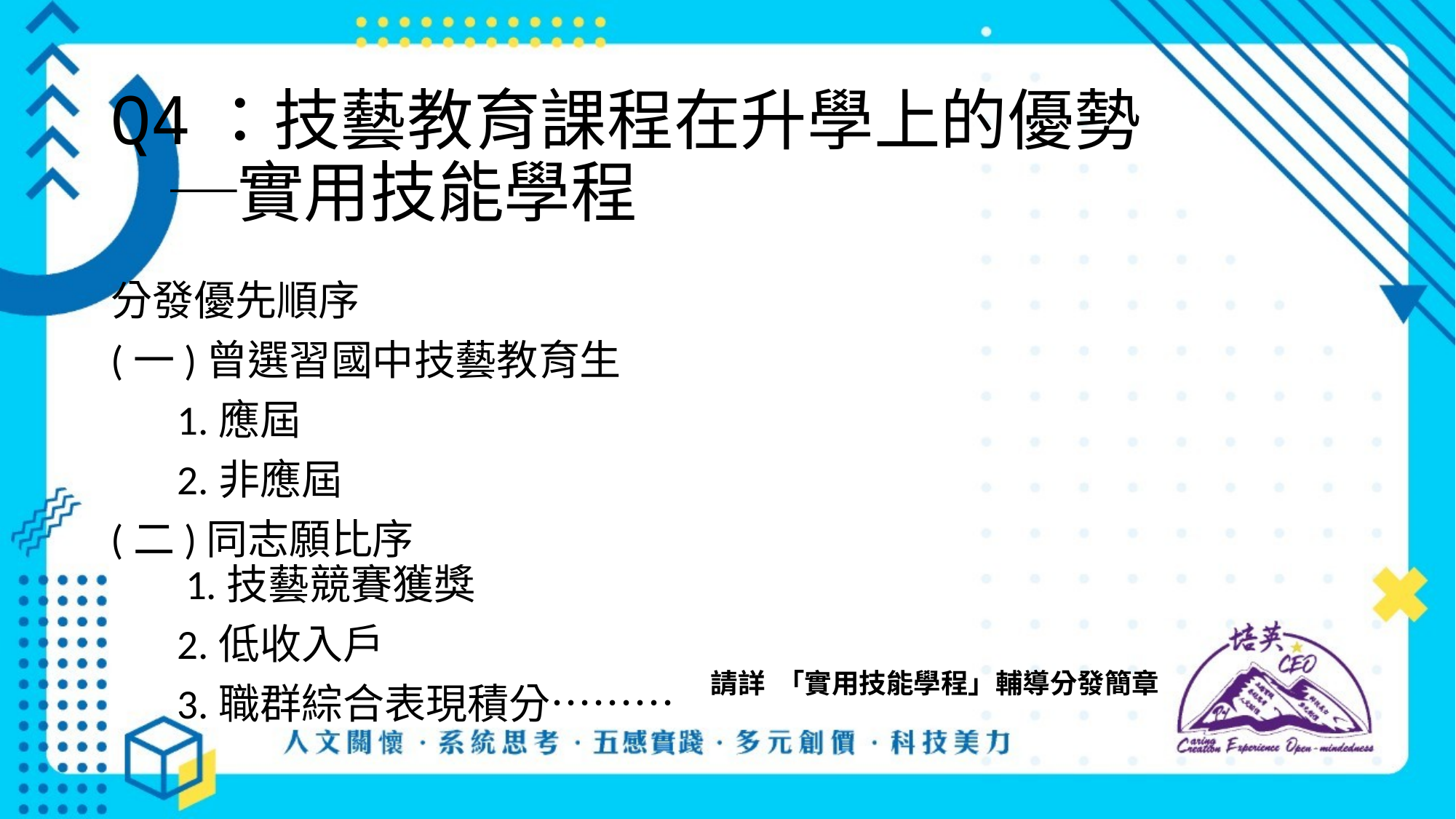

# Q4：技藝教育課程在升學上的優勢 ─實用技能學程
分發優先順序
(一)曾選習國中技藝教育生
       1.應屆
       2.非應屆
(二)同志願比序
       1.技藝競賽獲獎
       2.低收入戶
       3.職群綜合表現積分………
請詳  「實用技能學程」輔導分發簡章